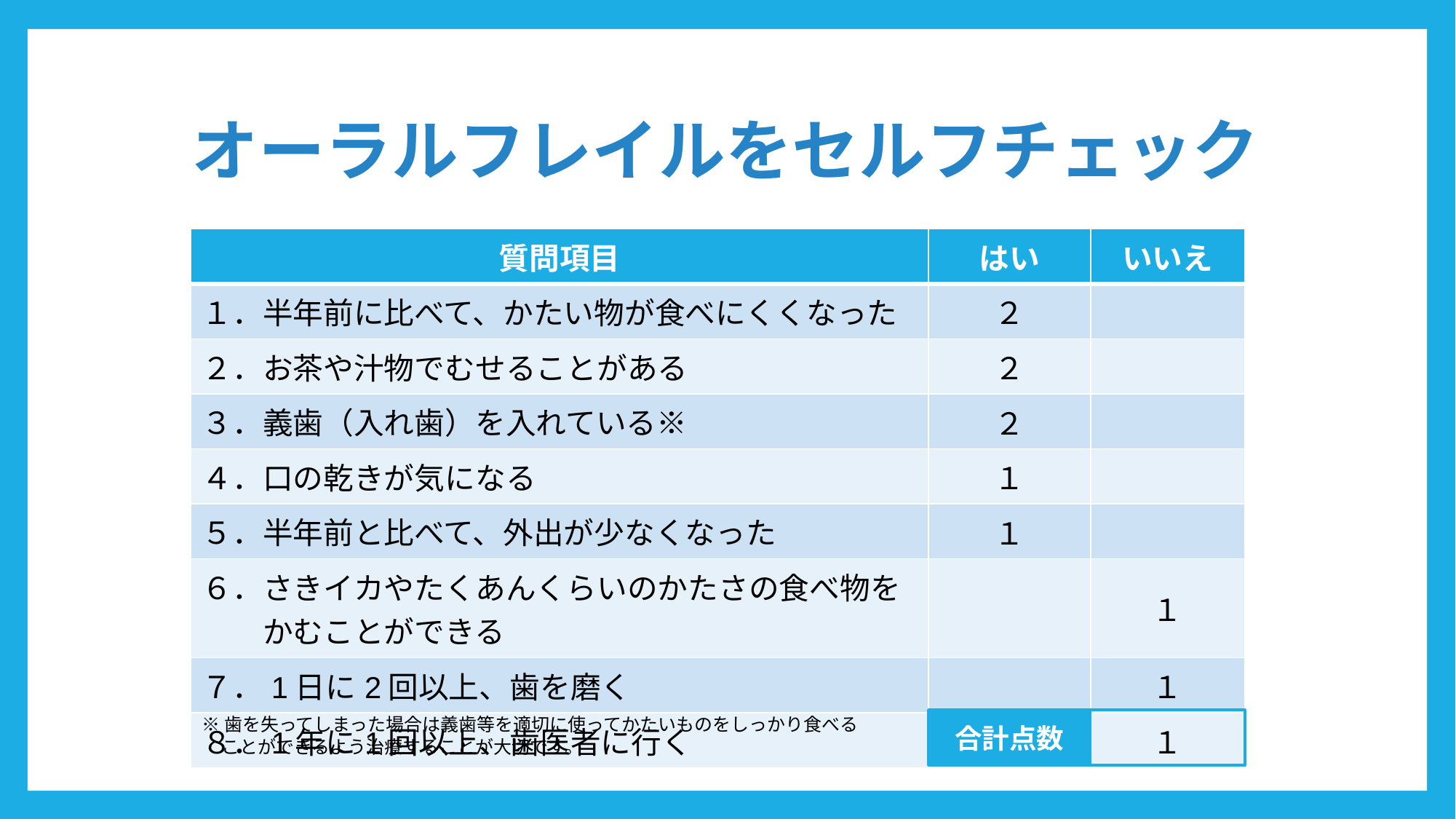

# オーラルフレイルをセルフチェック
| 質問項目 | はい | いいえ |
| --- | --- | --- |
| １．半年前に比べて、かたい物が食べにくくなった | ２ |  |
| ２．お茶や汁物でむせることがある | ２ |  |
| ３．義歯（入れ歯）を入れている※ | ２ |  |
| ４．口の乾きが気になる | １ |  |
| ５．半年前と比べて、外出が少なくなった | １ |  |
| ６．さきイカやたくあんくらいのかたさの食べ物を 　　かむことができる |  | １ |
| ７．1日に2回以上、歯を磨く |  | １ |
| ８．1年に1回以上、歯医者に行く |  | １ |
※歯を失ってしまった場合は義歯等を適切に使ってかたいものをしっかり食べることができるよう治療することが大切です。
合計点数

4